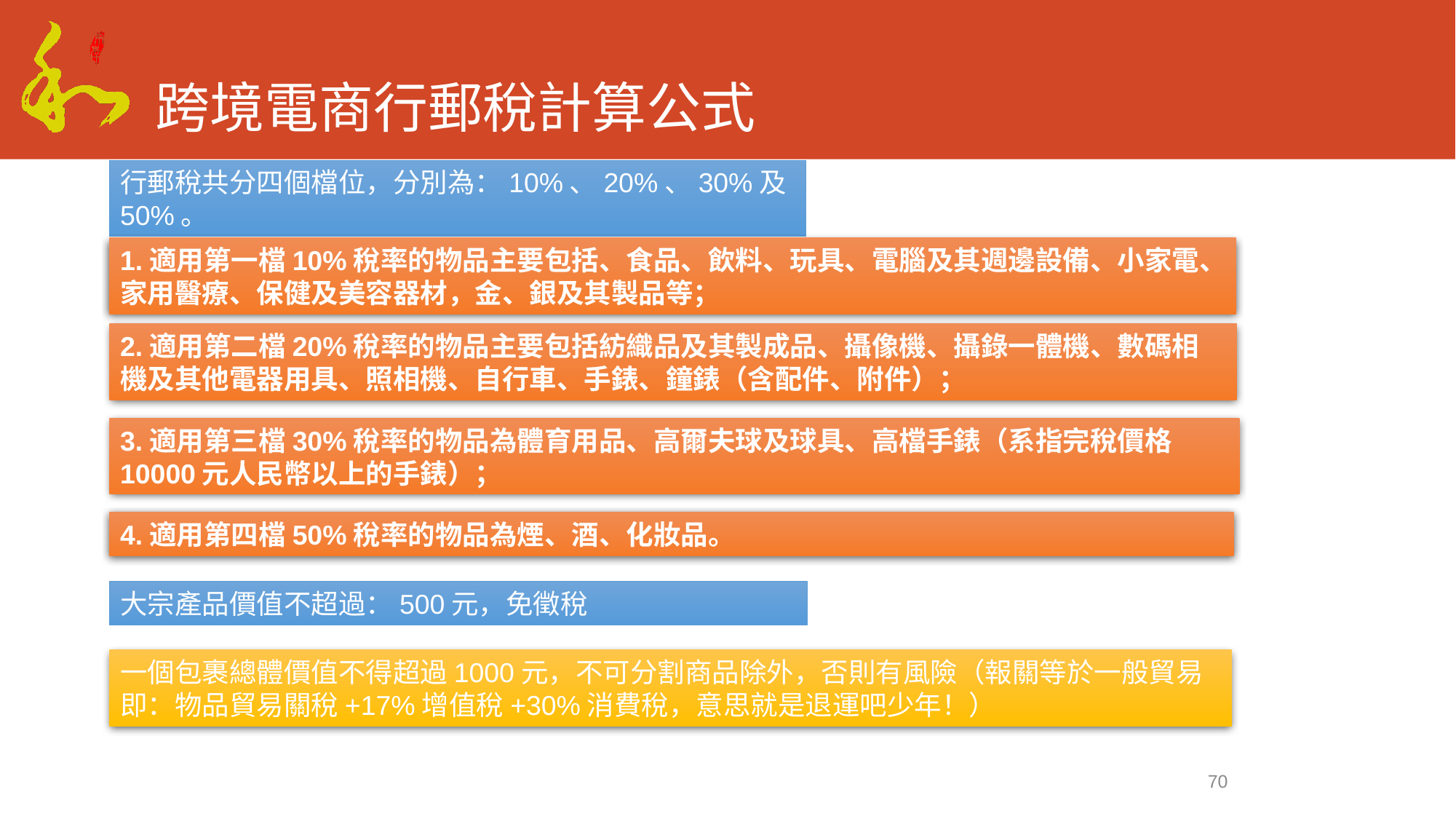

# 跨境電商行郵稅計算公式
行郵稅共分四個檔位，分別為：10%、20%、30%及50%。
1.適用第一檔10%稅率的物品主要包括、食品、飲料、玩具、電腦及其週邊設備、小家電、家用醫療、保健及美容器材，金、銀及其製品等；
2.適用第二檔20%稅率的物品主要包括紡織品及其製成品、攝像機、攝錄一體機、數碼相機及其他電器用具、照相機、自行車、手錶、鐘錶（含配件、附件）；
3.適用第三檔30%稅率的物品為體育用品、高爾夫球及球具、高檔手錶（系指完稅價格10000元人民幣以上的手錶）；
4.適用第四檔50%稅率的物品為煙、酒、化妝品。
大宗產品價值不超過：500元，免徵稅
一個包裹總體價值不得超過1000元，不可分割商品除外，否則有風險（報關等於一般貿易即：物品貿易關稅+17%增值稅+30%消費稅，意思就是退運吧少年！）
70